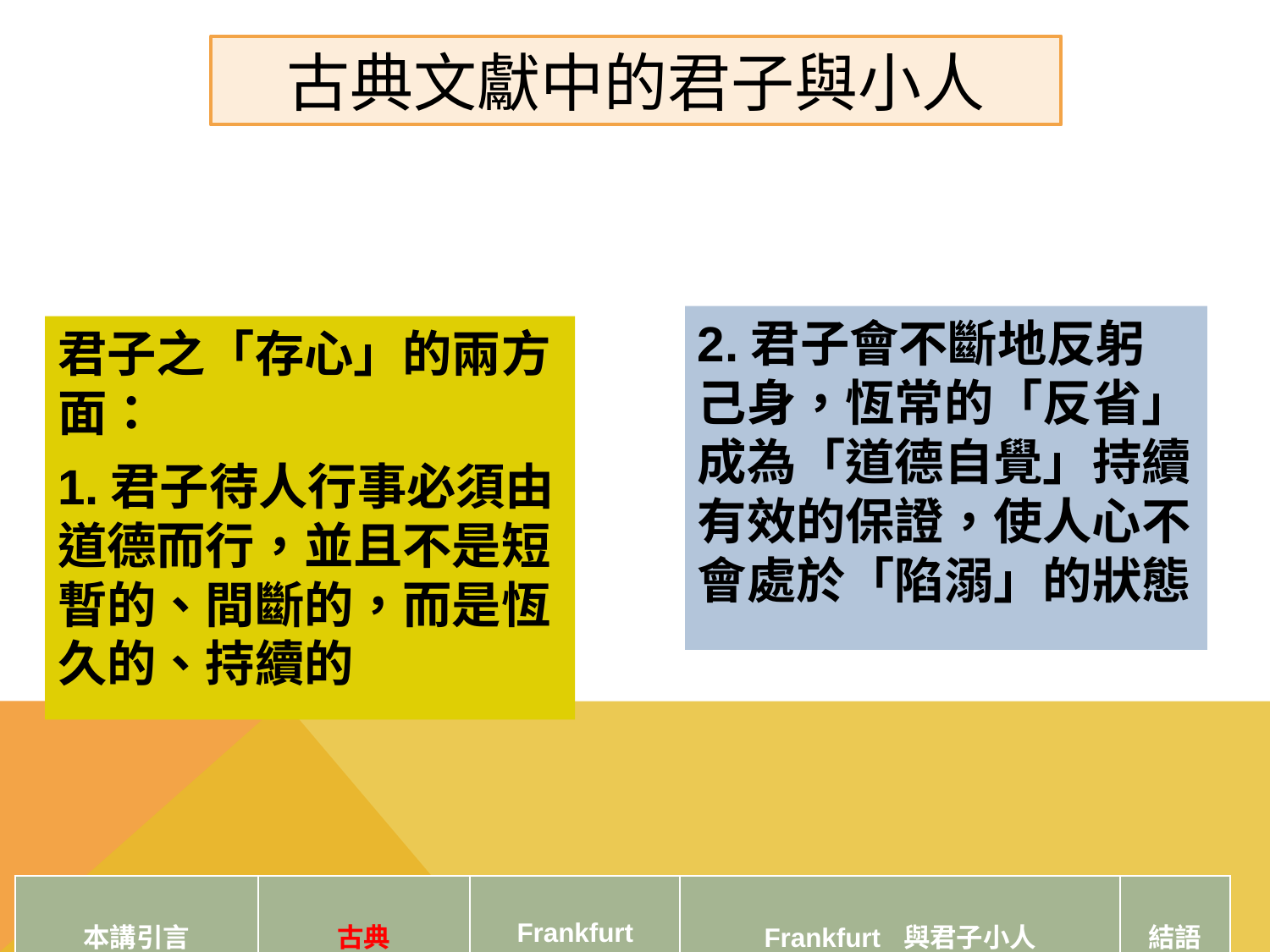

古典文獻中的君子與小人
2.君子會不斷地反躬己身，恆常的「反省」成為「道德自覺」持續有效的保證，使人心不會處於「陷溺」的狀態
君子之「存心」的兩方面：
1.君子待人行事必須由道德而行，並且不是短暫的、間斷的，而是恆久的、持續的
| 本講引言 | 古典 | Frankfurt | Frankfurt 與君子小人 | 結語 |
| --- | --- | --- | --- | --- |